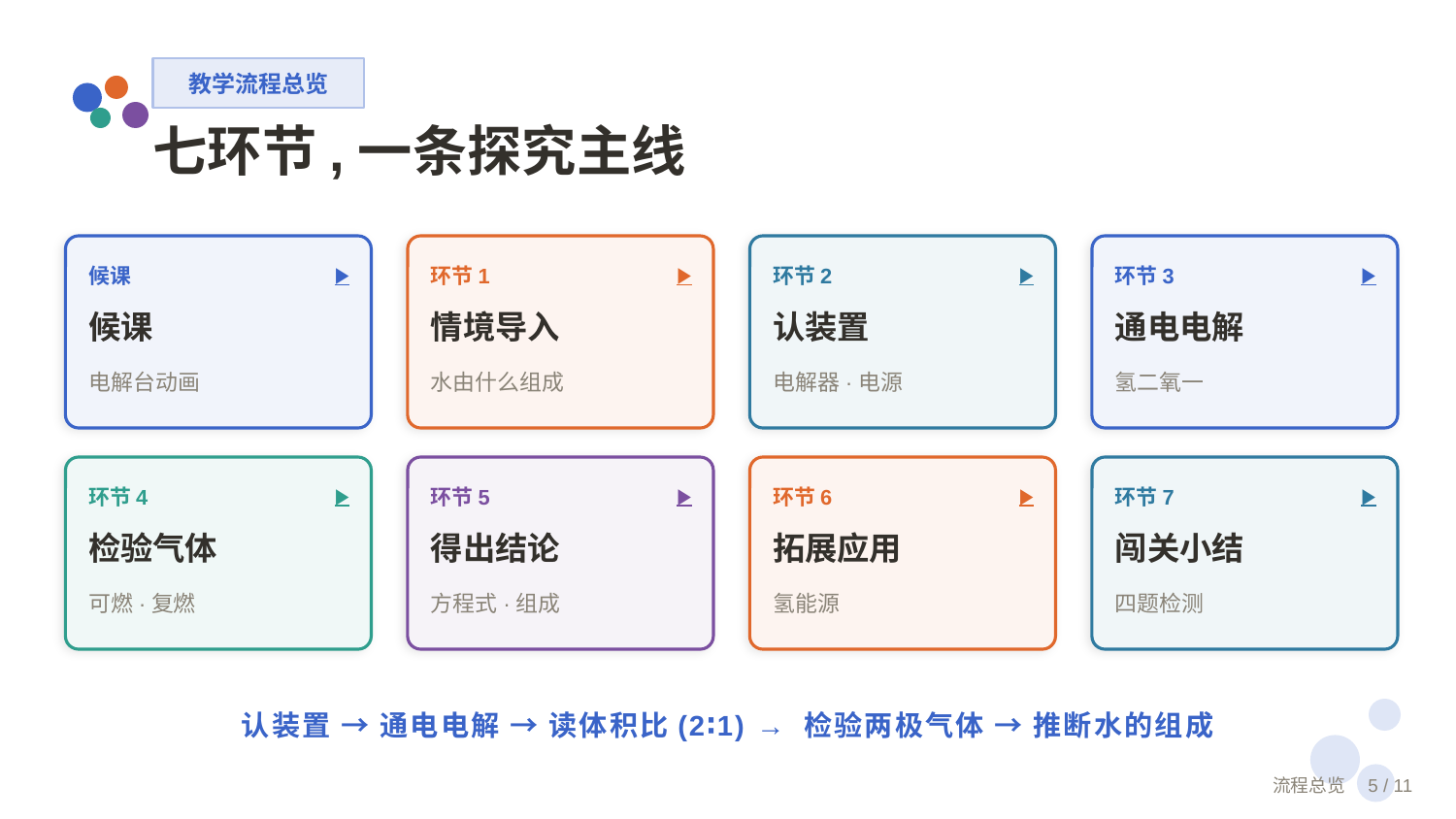

教学流程总览

七环节,一条探究主线

▶
▶
▶
▶
候课
环节1
环节2
环节3
候课
情境导入
认装置
通电电解
电解台动画
水由什么组成
电解器·电源
氢二氧一

▶
▶
▶
▶
环节4
环节5
环节6
环节7
检验气体
得出结论
拓展应用
闯关小结
可燃·复燃
方程式·组成
氢能源
四题检测
认装置 → 通电电解 → 读体积比(2∶1) → 检验两极气体 → 推断水的组成

流程总览　5 / 11